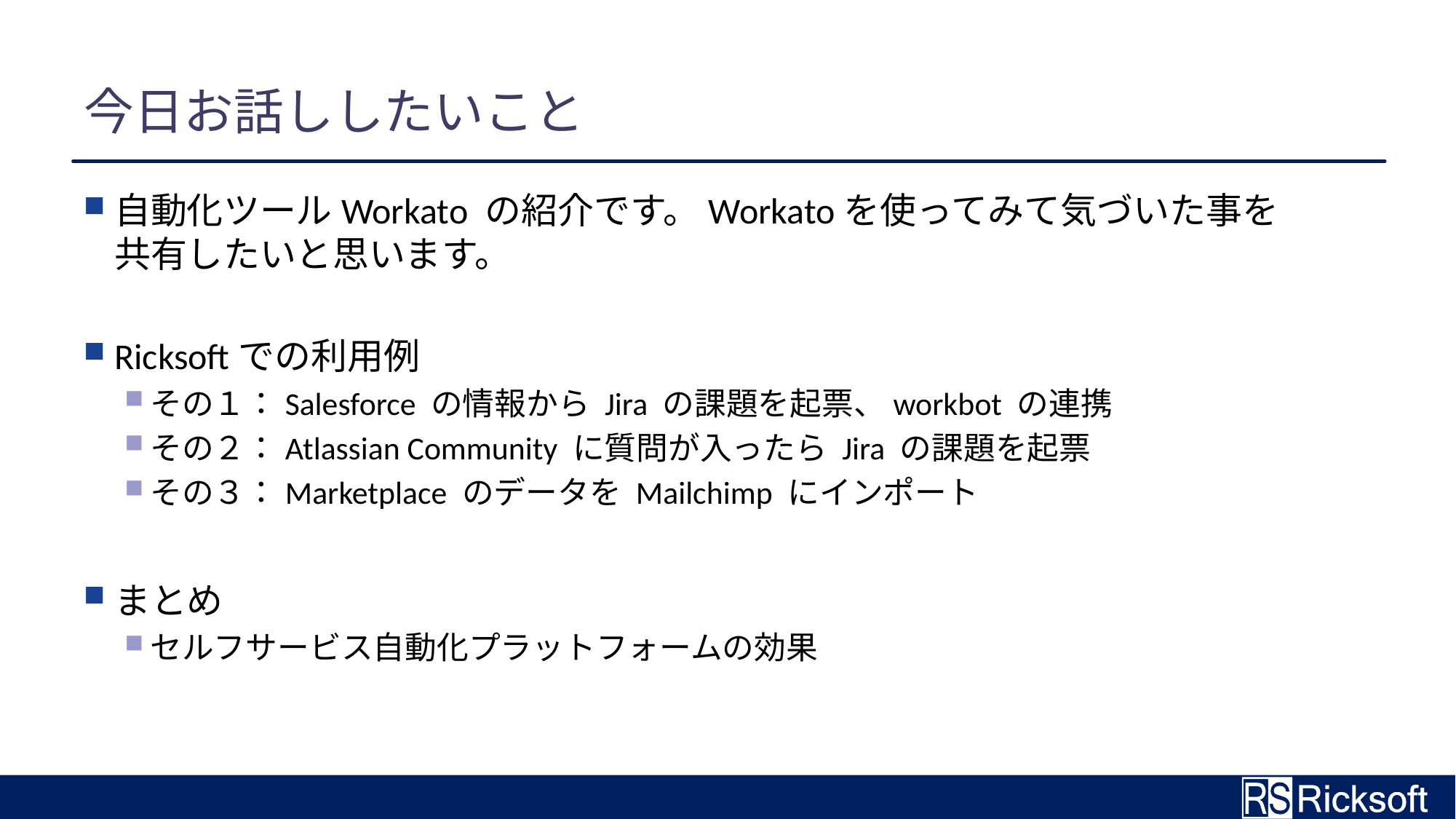

# 今日お話ししたいこと
自動化ツールWorkato の紹介です。Workatoを使ってみて気づいた事を共有したいと思います。

Ricksoftでの利用例
その１：Salesforce の情報から Jira の課題を起票、workbot の連携
その２：Atlassian Community に質問が入ったら Jira の課題を起票
その３：Marketplace のデータを Mailchimp にインポート

まとめ
セルフサービス自動化プラットフォームの効果